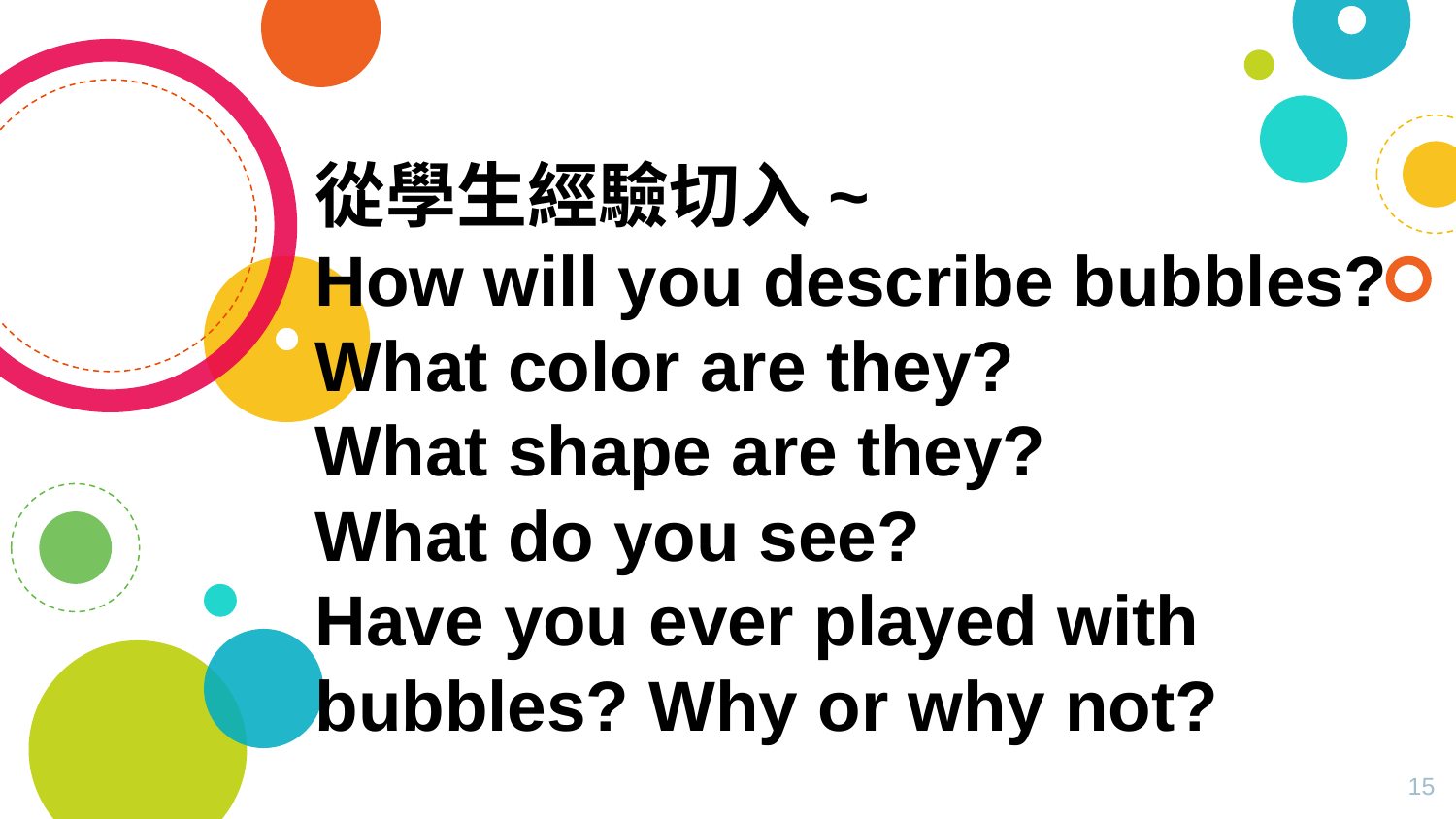

從學生經驗切入~
How will you describe bubbles? What color are they?
What shape are they?
What do you see?
Have you ever played with bubbles? Why or why not?
15